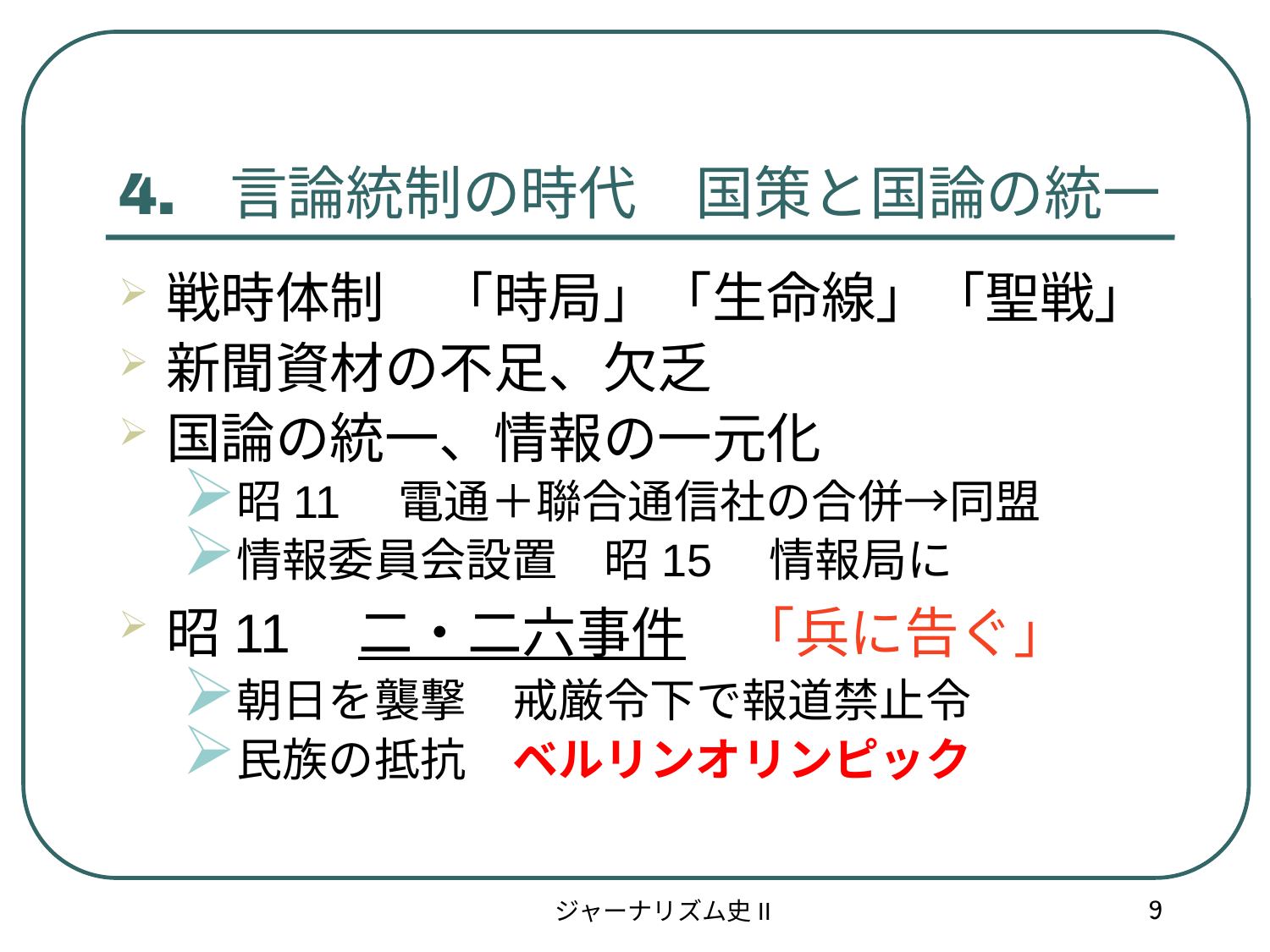

戦時体制　「時局」「生命線」「聖戦」
新聞資材の不足、欠乏
国論の統一、情報の一元化
昭11　電通＋聯合通信社の合併→同盟
情報委員会設置　昭15　情報局に
昭11　二・二六事件　「兵に告ぐ」
朝日を襲撃　戒厳令下で報道禁止令
民族の抵抗　ベルリンオリンピック
4.  言論統制の時代　国策と国論の統一
9
ジャーナリズム史II